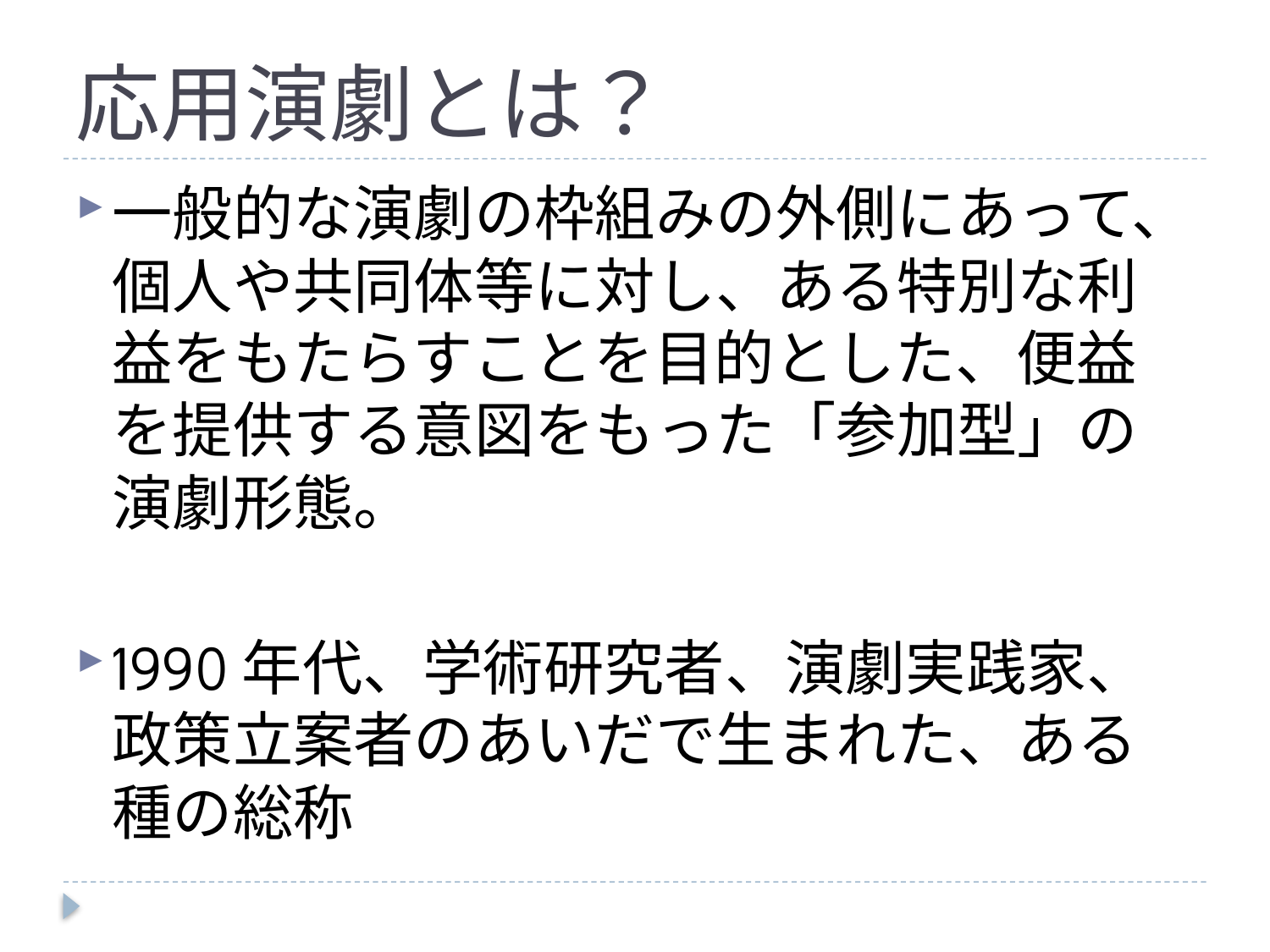

# 応用演劇とは？
一般的な演劇の枠組みの外側にあって、個人や共同体等に対し、ある特別な利益をもたらすことを目的とした、便益を提供する意図をもった「参加型」の演劇形態。

1990年代、学術研究者、演劇実践家、政策立案者のあいだで生まれた、ある種の総称